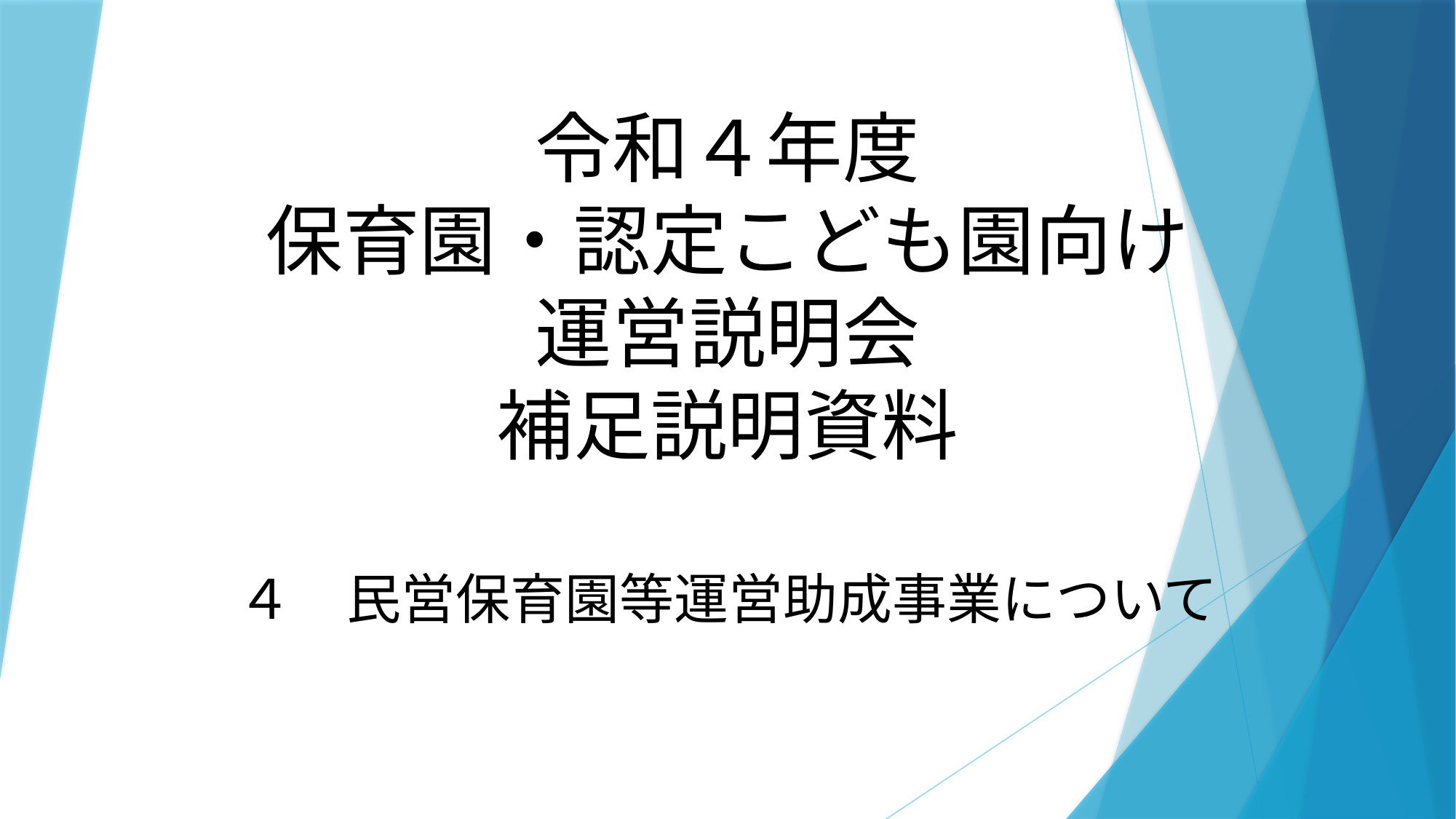

# 令和４年度 保育園・認定こども園向け 運営説明会 補足説明資料
４　民営保育園等運営助成事業について